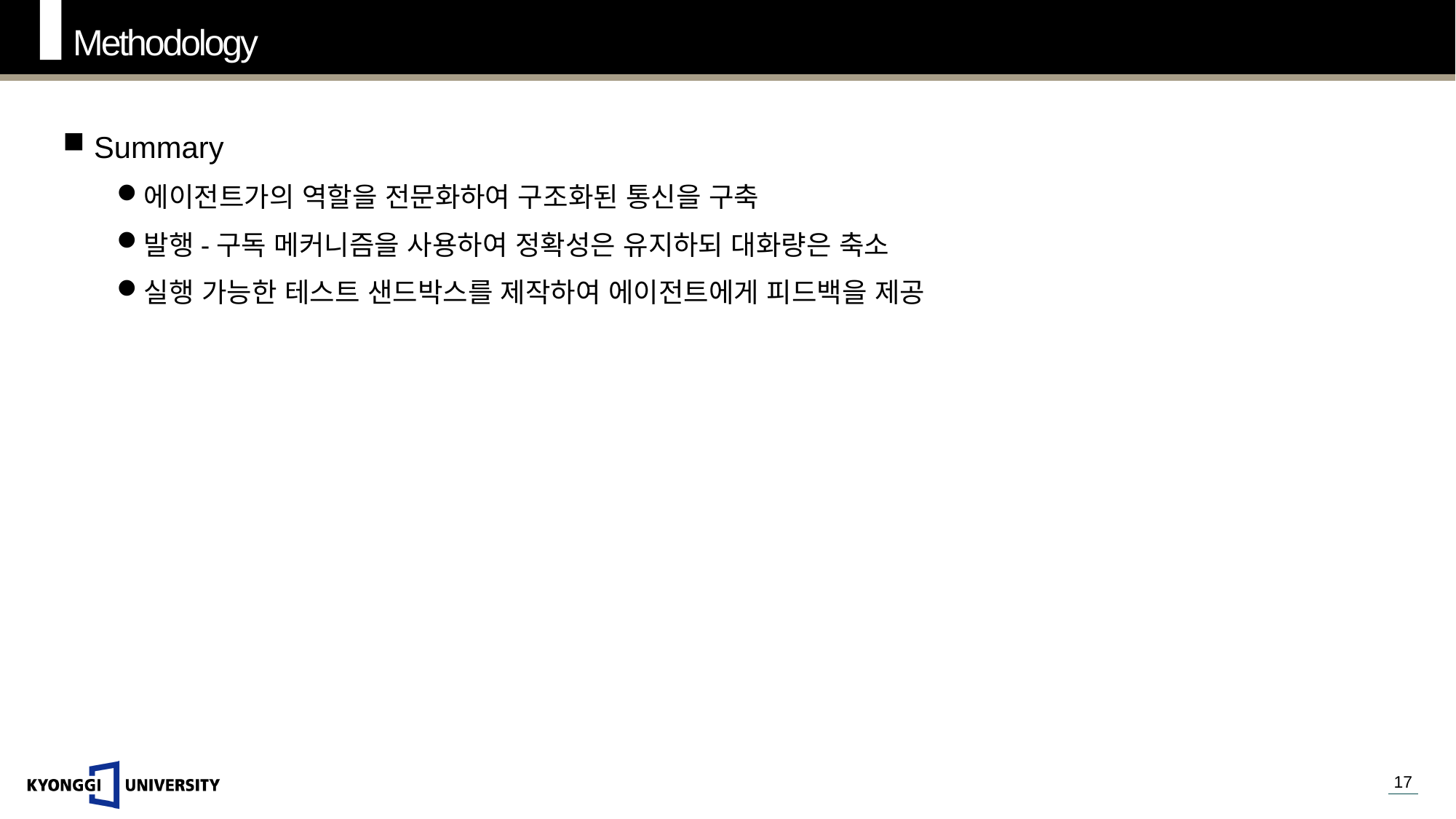

Methodology
Summary
에이전트가의 역할을 전문화하여 구조화된 통신을 구축
발행-구독 메커니즘을 사용하여 정확성은 유지하되 대화량은 축소
실행 가능한 테스트 샌드박스를 제작하여 에이전트에게 피드백을 제공